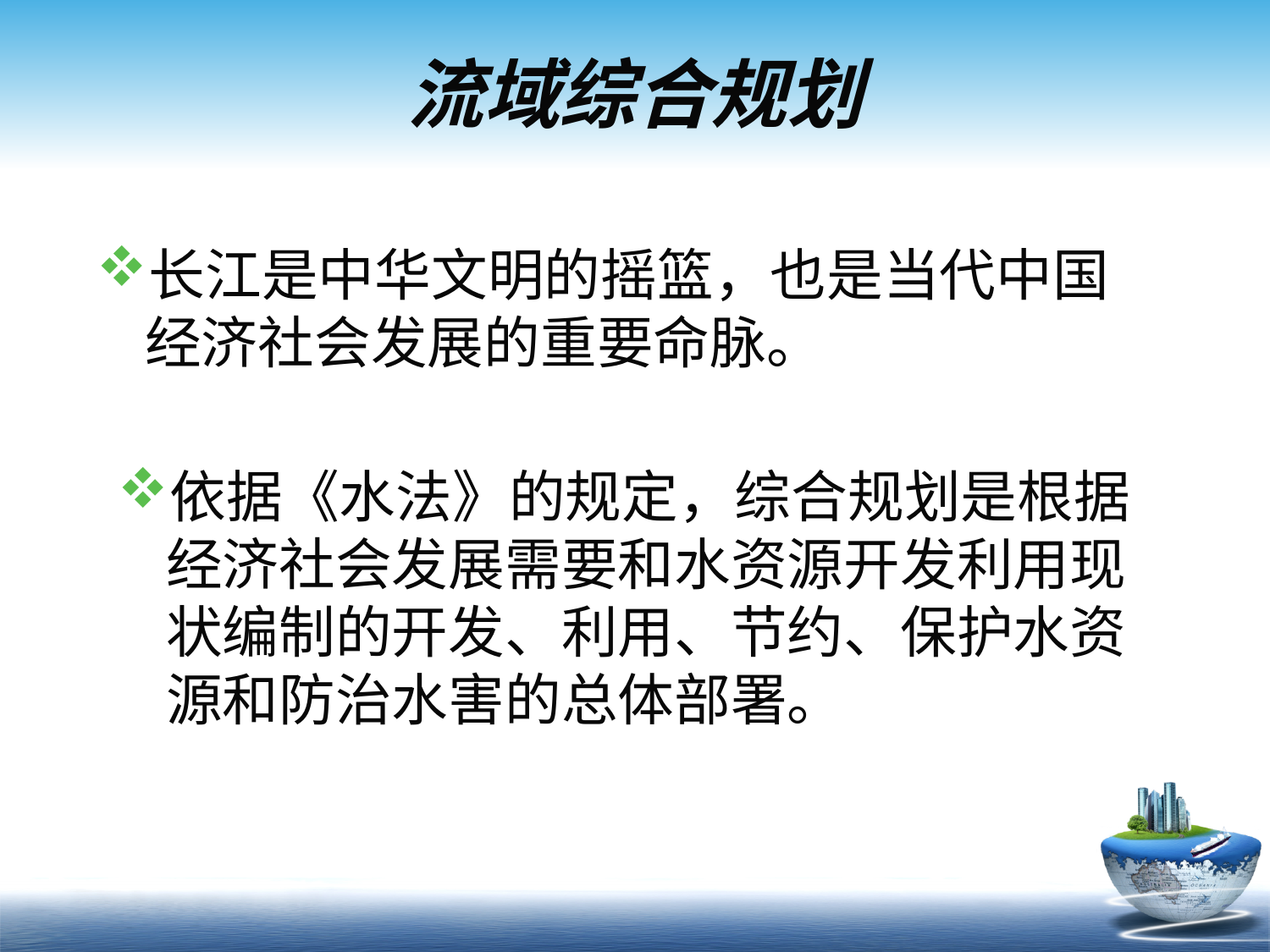

# 流域综合规划
长江是中华文明的摇篮，也是当代中国经济社会发展的重要命脉。
依据《水法》的规定，综合规划是根据经济社会发展需要和水资源开发利用现状编制的开发、利用、节约、保护水资源和防治水害的总体部署。